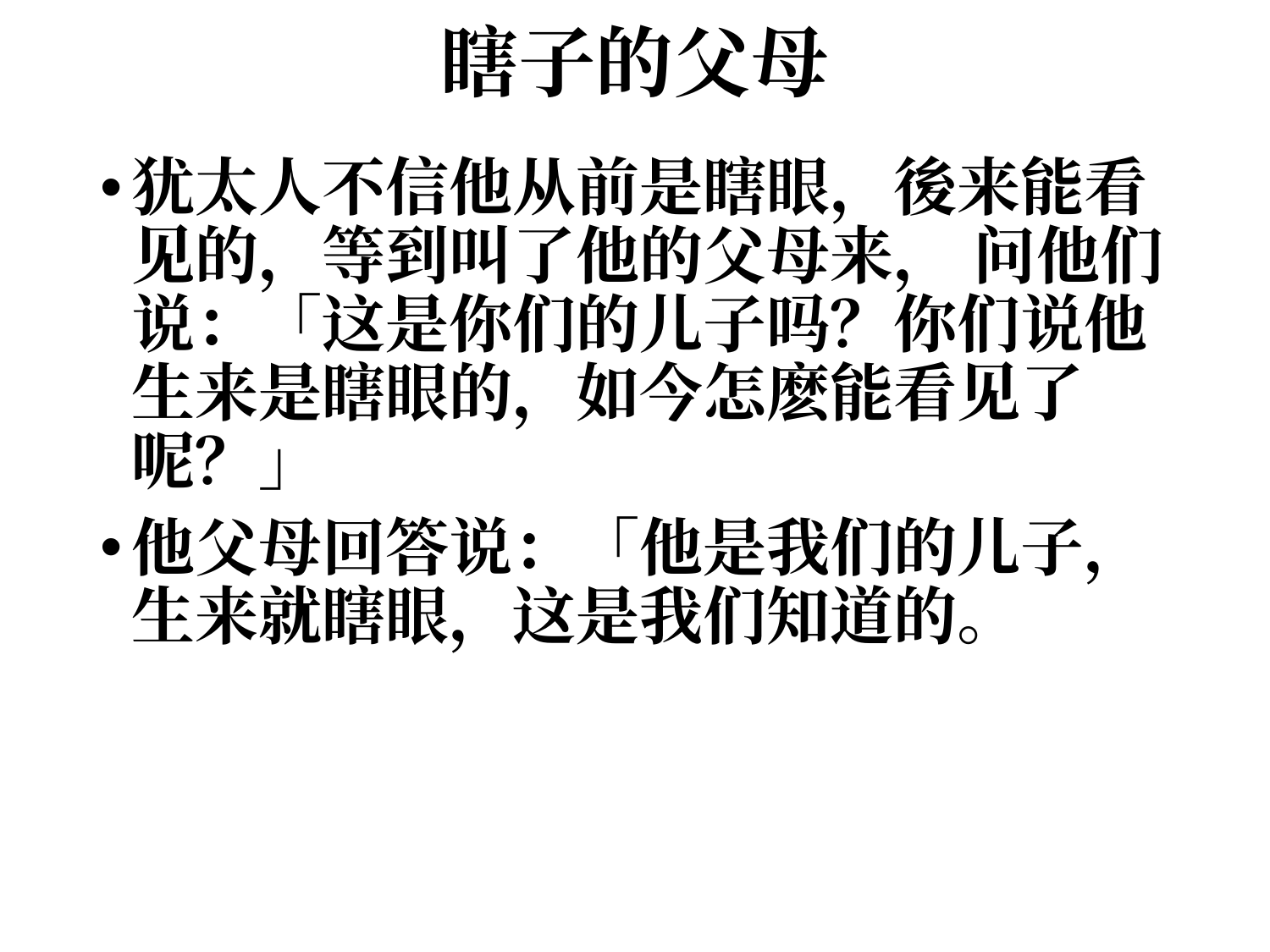

# 瞎子的父母
犹太人不信他从前是瞎眼，後来能看见的，等到叫了他的父母来， 问他们说：「这是你们的儿子吗？你们说他生来是瞎眼的，如今怎麽能看见了呢？」
他父母回答说：「他是我们的儿子，生来就瞎眼，这是我们知道的。